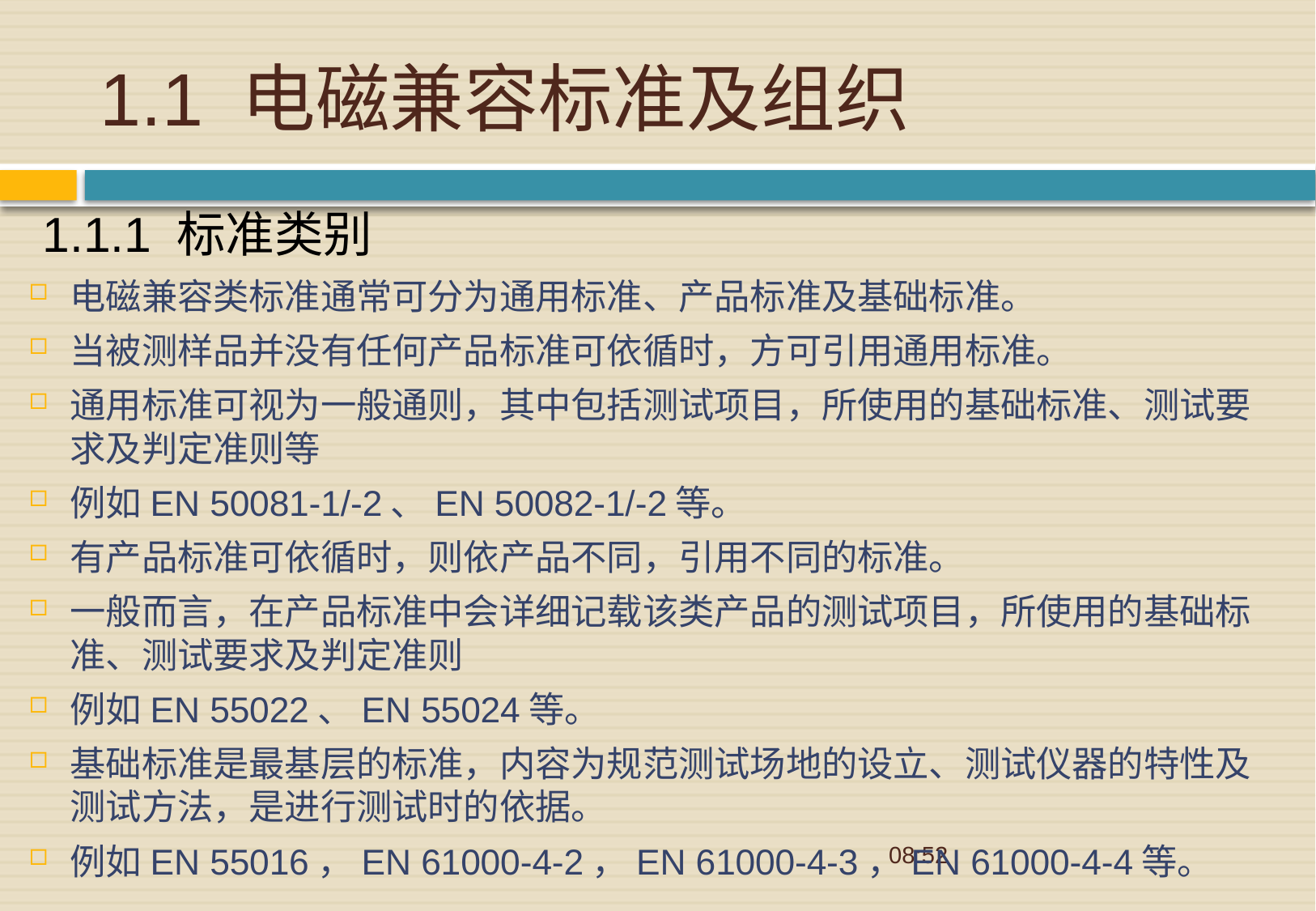

# 1.1 电磁兼容标准及组织
 1.1.1 标准类别
电磁兼容类标准通常可分为通用标准、产品标准及基础标准。
当被测样品并没有任何产品标准可依循时，方可引用通用标准。
通用标准可视为一般通则，其中包括测试项目，所使用的基础标准、测试要求及判定准则等
例如EN 50081-1/-2、EN 50082-1/-2等。
有产品标准可依循时，则依产品不同，引用不同的标准。
一般而言，在产品标准中会详细记载该类产品的测试项目，所使用的基础标准、测试要求及判定准则
例如EN 55022、EN 55024等。
基础标准是最基层的标准，内容为规范测试场地的设立、测试仪器的特性及测试方法，是进行测试时的依据。
例如EN 55016，EN 61000-4-2，EN 61000-4-3，EN 61000-4-4等。
08:52